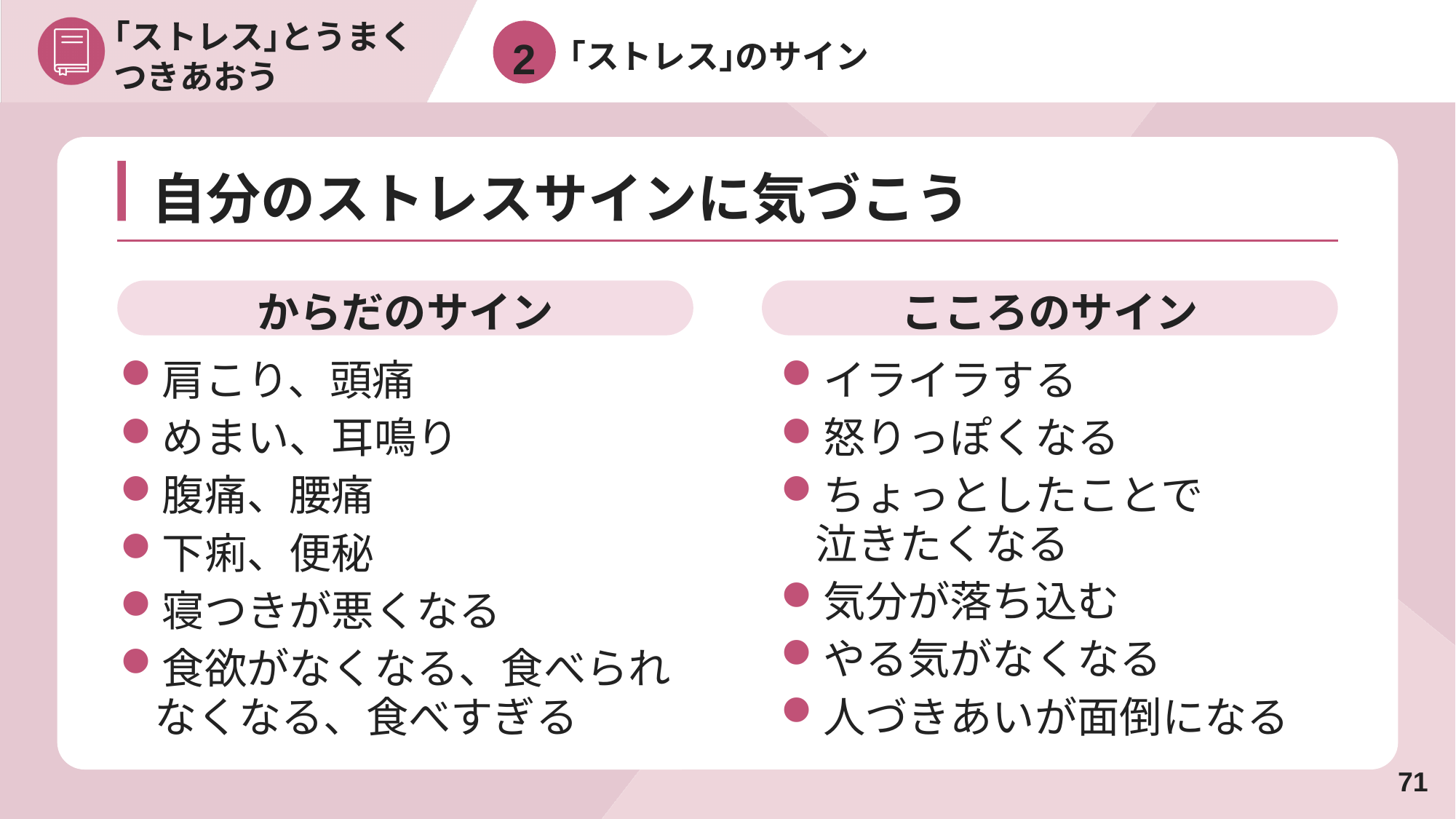

2
｢ストレス｣のサイン

自分のストレスサインに気づこう
からだのサイン
肩こり、頭痛
めまい、耳鳴り
腹痛、腰痛
下痢、便秘
寝つきが悪くなる
食欲がなくなる、食べられなくなる、食べすぎる
こころのサイン
イライラする
怒りっぽくなる
ちょっとしたことで
泣きたくなる
気分が落ち込む
やる気がなくなる
人づきあいが面倒になる
71